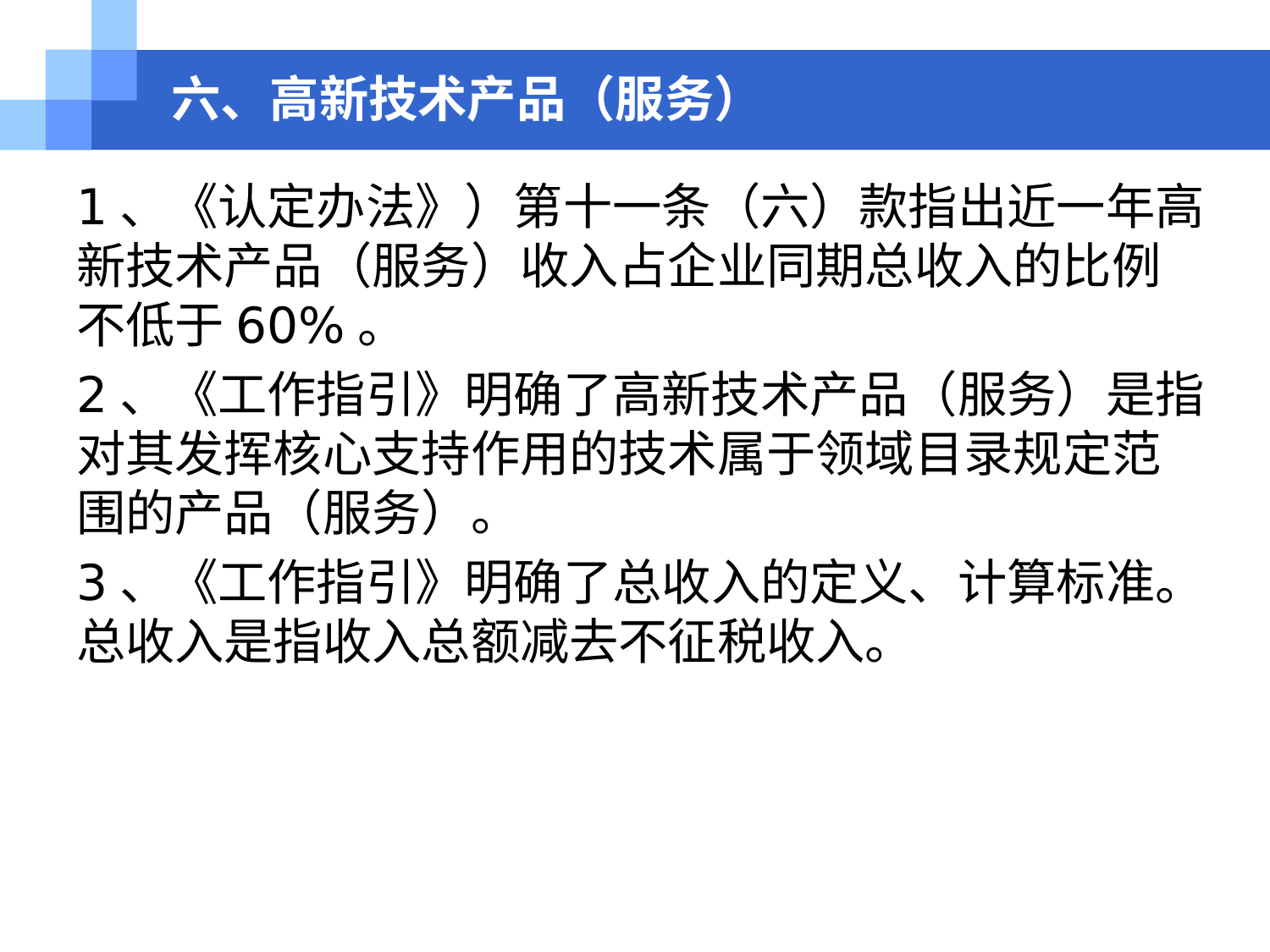

# 六、高新技术产品（服务）
1、《认定办法》）第十一条（六）款指出近一年高新技术产品（服务）收入占企业同期总收入的比例不低于60%。
2、《工作指引》明确了高新技术产品（服务）是指对其发挥核心支持作用的技术属于领域目录规定范围的产品（服务）。
3、《工作指引》明确了总收入的定义、计算标准。总收入是指收入总额减去不征税收入。